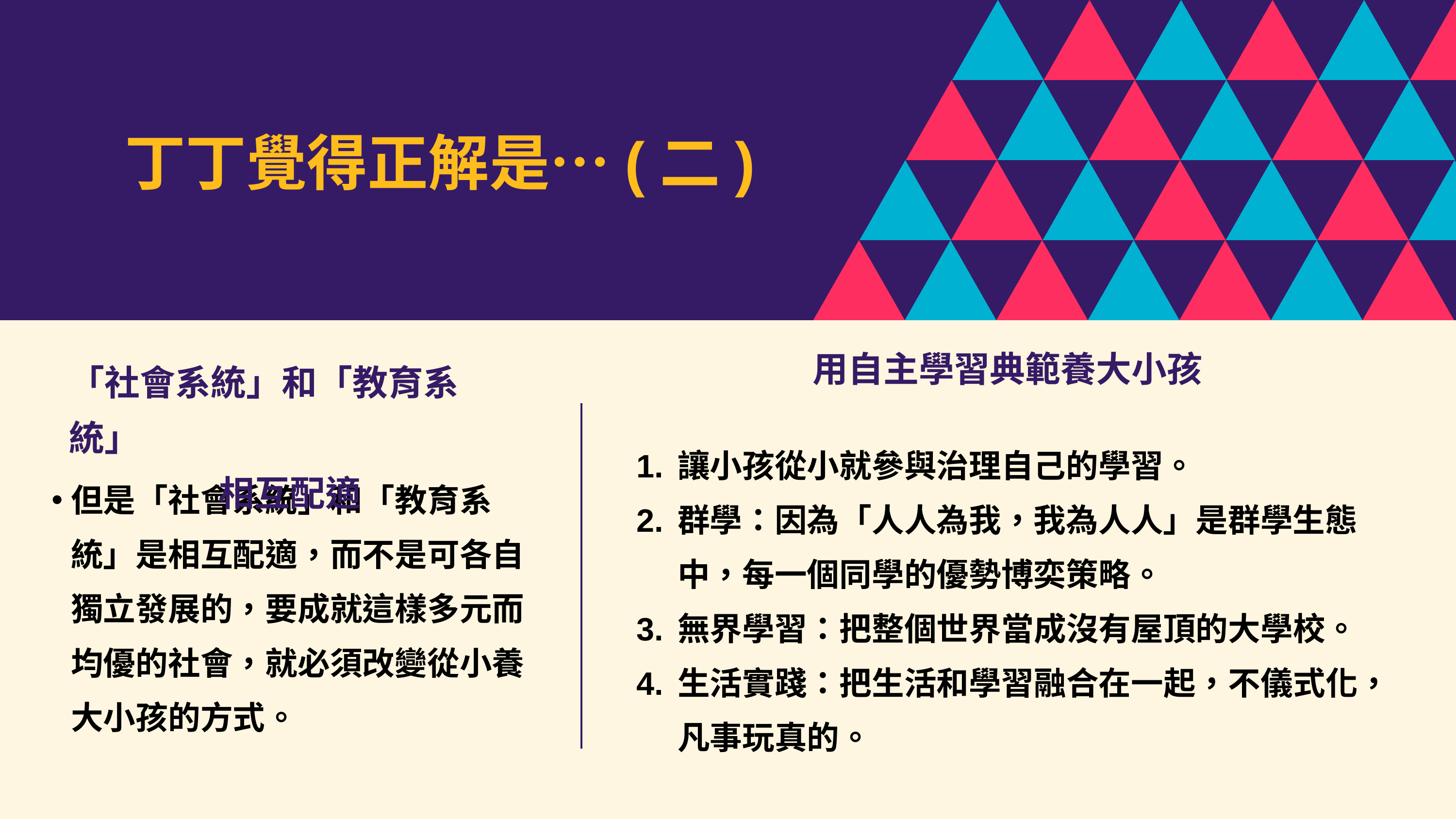

丁丁覺得正解是…(二)
用自主學習典範養大小孩
「社會系統」和「教育系統」
相互配適
讓小孩從小就參與治理自己的學習。
群學：因為「人人為我，我為人人」是群學生態中，每一個同學的優勢博奕策略。
無界學習：把整個世界當成沒有屋頂的大學校。
生活實踐：把生活和學習融合在一起，不儀式化，凡事玩真的。

但是「社會系統」和「教育系統」是相互配適，而不是可各自獨立發展的，要成就這樣多元而均優的社會，就必須改變從小養大小孩的方式。